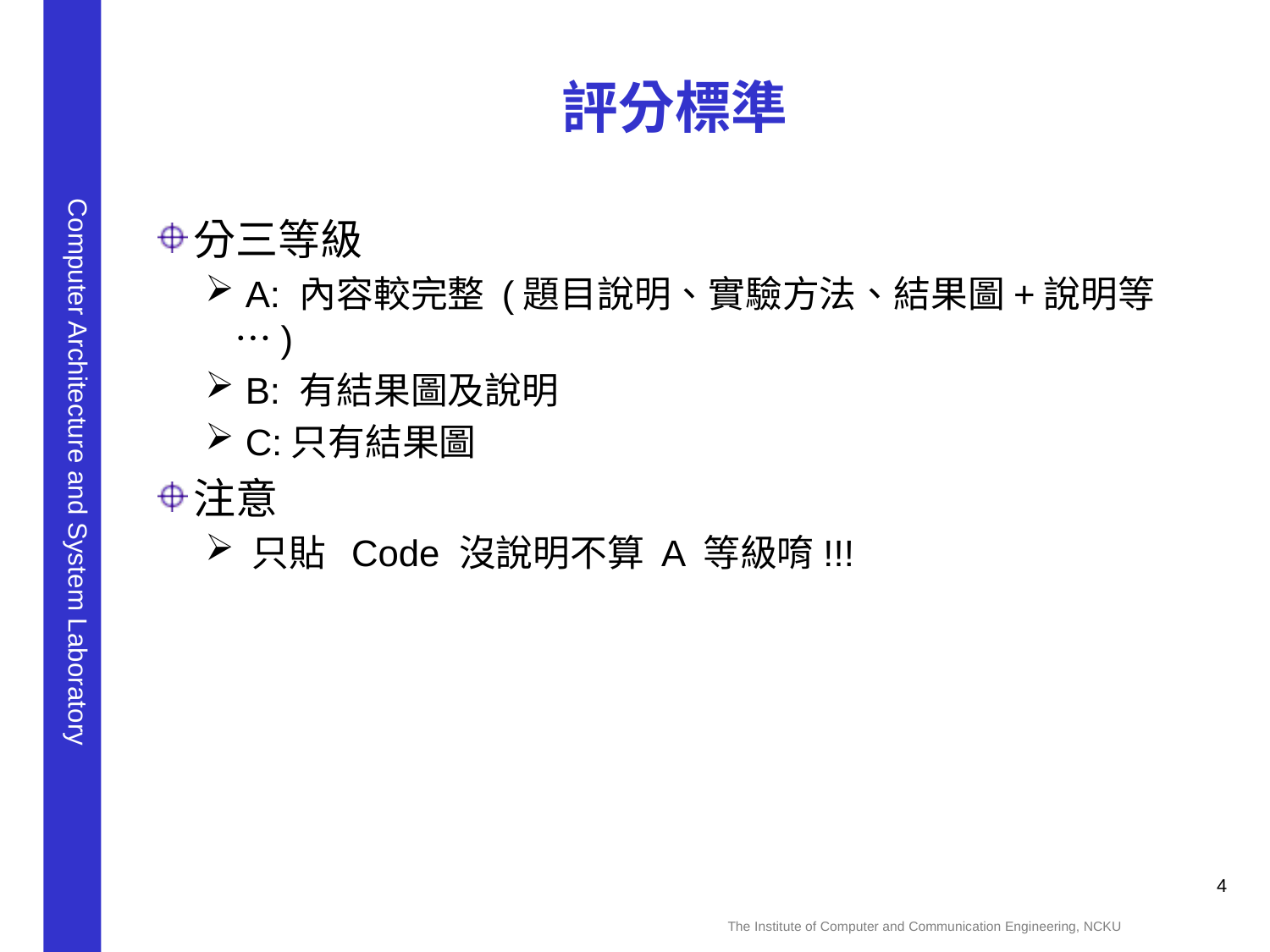

# 評分標準
分三等級
 A: 內容較完整 (題目說明、實驗方法、結果圖+說明等…)
 B: 有結果圖及說明
 C:只有結果圖
注意
 只貼  Code 沒說明不算 A 等級唷!!!

4